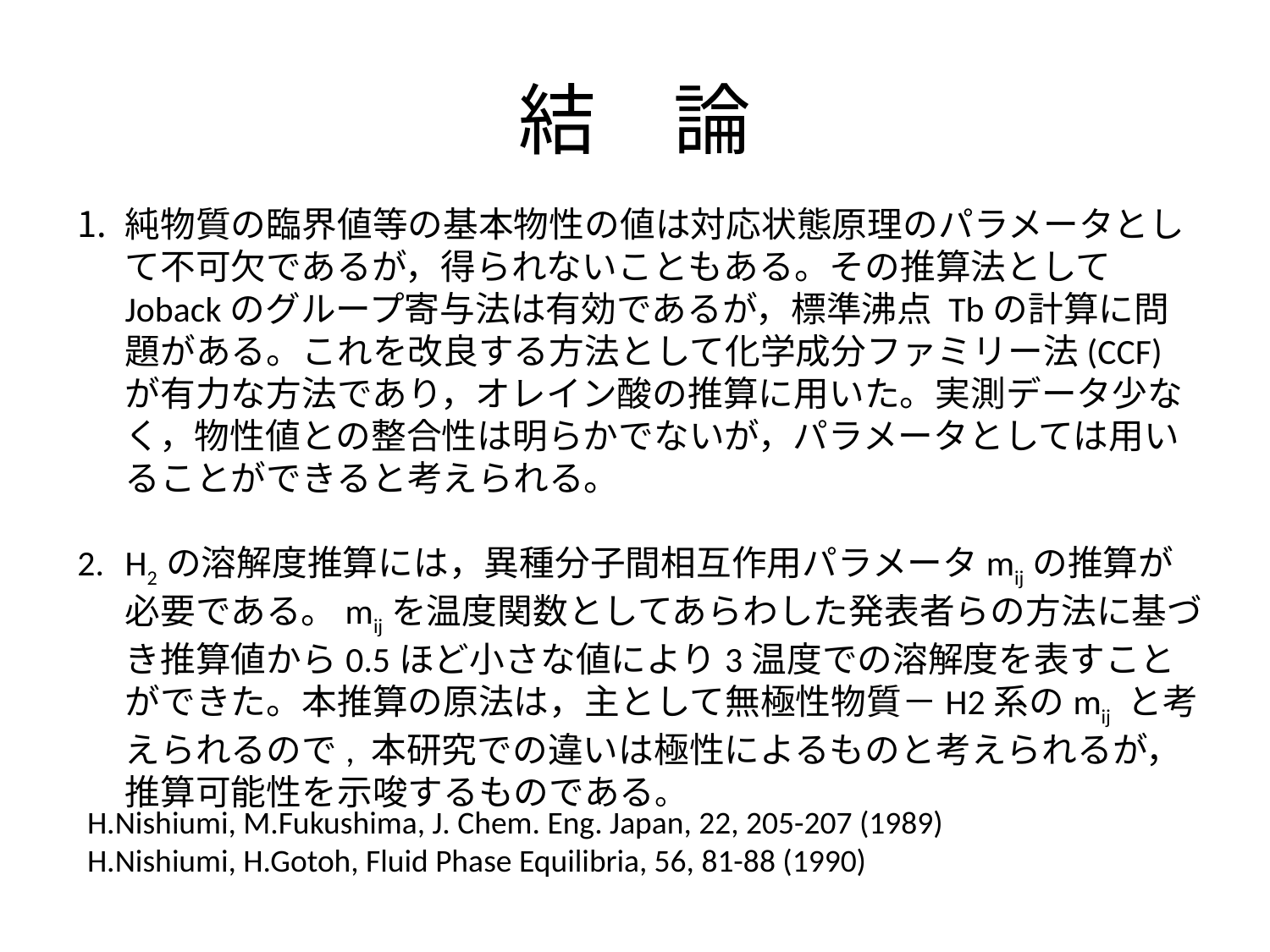

# 結　論
純物質の臨界値等の基本物性の値は対応状態原理のパラメータとして不可欠であるが，得られないこともある。その推算法としてJobackのグループ寄与法は有効であるが，標準沸点 Tbの計算に問題がある。これを改良する方法として化学成分ファミリー法(CCF)が有力な方法であり，オレイン酸の推算に用いた。実測データ少なく，物性値との整合性は明らかでないが，パラメータとしては用いることができると考えられる。

H2の溶解度推算には，異種分子間相互作用パラメータmijの推算が必要である。mijを温度関数としてあらわした発表者らの方法に基づき推算値から0.5ほど小さな値により3温度での溶解度を表すことができた。本推算の原法は，主として無極性物質－H2系のmij と考えられるので, 本研究での違いは極性によるものと考えられるが，推算可能性を示唆するものである。
H.Nishiumi, M.Fukushima, J. Chem. Eng. Japan, 22, 205-207 (1989)
H.Nishiumi, H.Gotoh, Fluid Phase Equilibria, 56, 81-88 (1990)